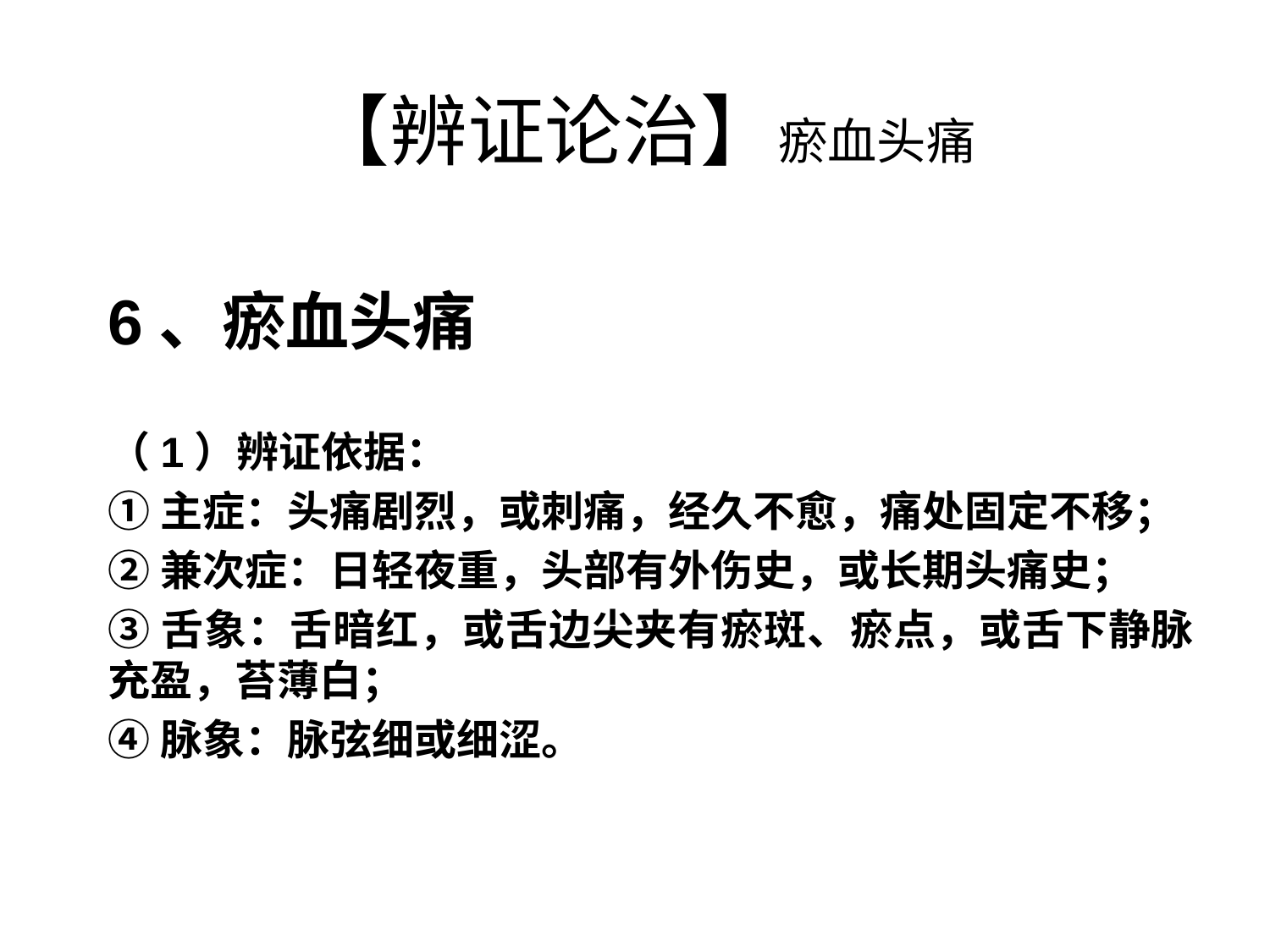

# 【辨证论治】瘀血头痛
6、瘀血头痛

（1）辨证依据：
①主症：头痛剧烈，或刺痛，经久不愈，痛处固定不移；
②兼次症：日轻夜重，头部有外伤史，或长期头痛史；
③舌象：舌暗红，或舌边尖夹有瘀斑、瘀点，或舌下静脉充盈，苔薄白；
④脉象：脉弦细或细涩。